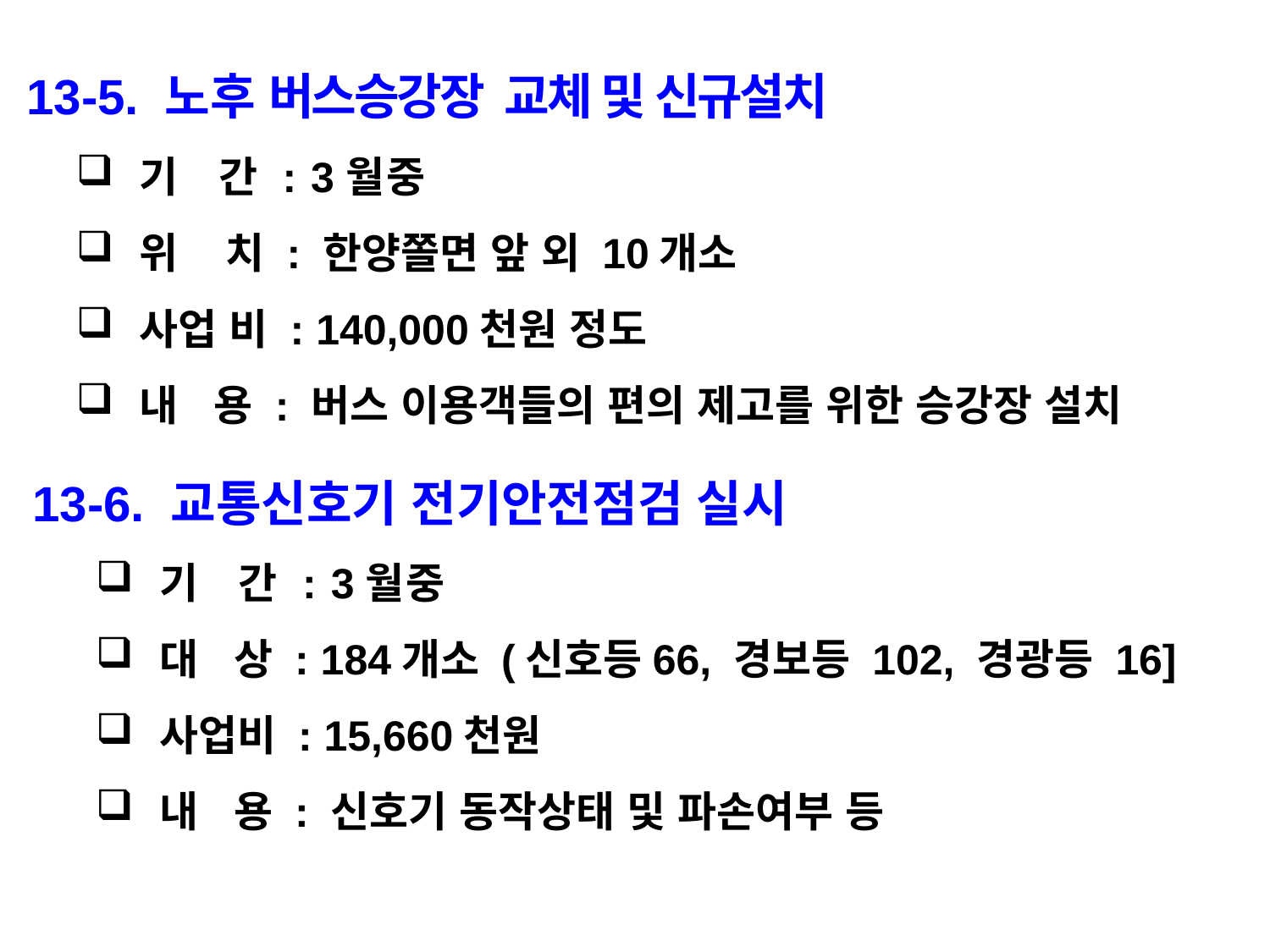

13-5. 노후 버스승강장  교체 및 신규설치
기   간 : 3월중
위    치 : 한양쫄면 앞 외 10개소
사업 비 : 140,000천원 정도
내   용 : 버스 이용객들의 편의 제고를 위한 승강장 설치

13-6. 교통신호기 전기안전점검 실시
기   간 : 3월중
대   상 : 184개소 (신호등66, 경보등 102, 경광등 16]
사업비 : 15,660천원
내   용 : 신호기 동작상태 및 파손여부 등